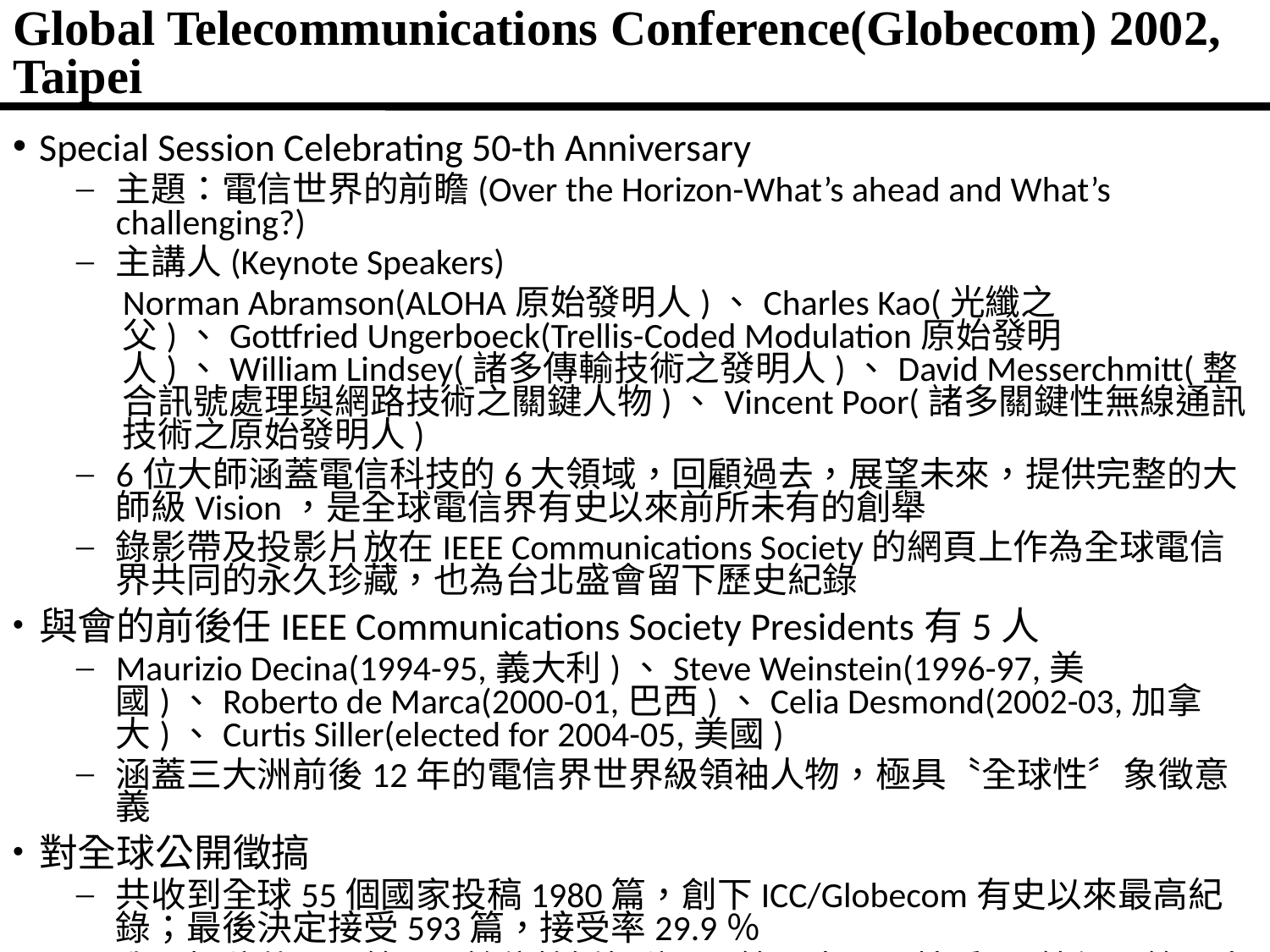

# Global Telecommunications Conference(Globecom) 2002, Taipei
Special Session Celebrating 50-th Anniversary
主題：電信世界的前瞻(Over the Horizon-What’s ahead and What’s challenging?)
主講人(Keynote Speakers)
Norman Abramson(ALOHA原始發明人)、Charles Kao(光纖之父)、Gottfried Ungerboeck(Trellis-Coded Modulation原始發明人)、William Lindsey(諸多傳輸技術之發明人)、David Messerchmitt(整合訊號處理與網路技術之關鍵人物)、Vincent Poor(諸多關鍵性無線通訊技術之原始發明人)
6位大師涵蓋電信科技的6大領域，回顧過去，展望未來，提供完整的大師級Vision，是全球電信界有史以來前所未有的創舉
錄影帶及投影片放在IEEE Communications Society的網頁上作為全球電信界共同的永久珍藏，也為台北盛會留下歷史紀錄
與會的前後任IEEE Communications Society Presidents有5人
Maurizio Decina(1994-95,義大利)、Steve Weinstein(1996-97,美國)、Roberto de Marca(2000-01,巴西)、Celia Desmond(2002-03,加拿大)、Curtis Siller(elected for 2004-05,美國)
涵蓋三大洲前後12年的電信界世界級領袖人物，極具〝全球性〞象徵意義
對全球公開徵搞
共收到全球55個國家投稿1980篇，創下ICC/Globecom有史以來最高紀錄；最後決定接受593篇，接受率29.9％
我國投稿共201篇(80餘位教授投稿)是第二大國，接受44篇仍是第二大國